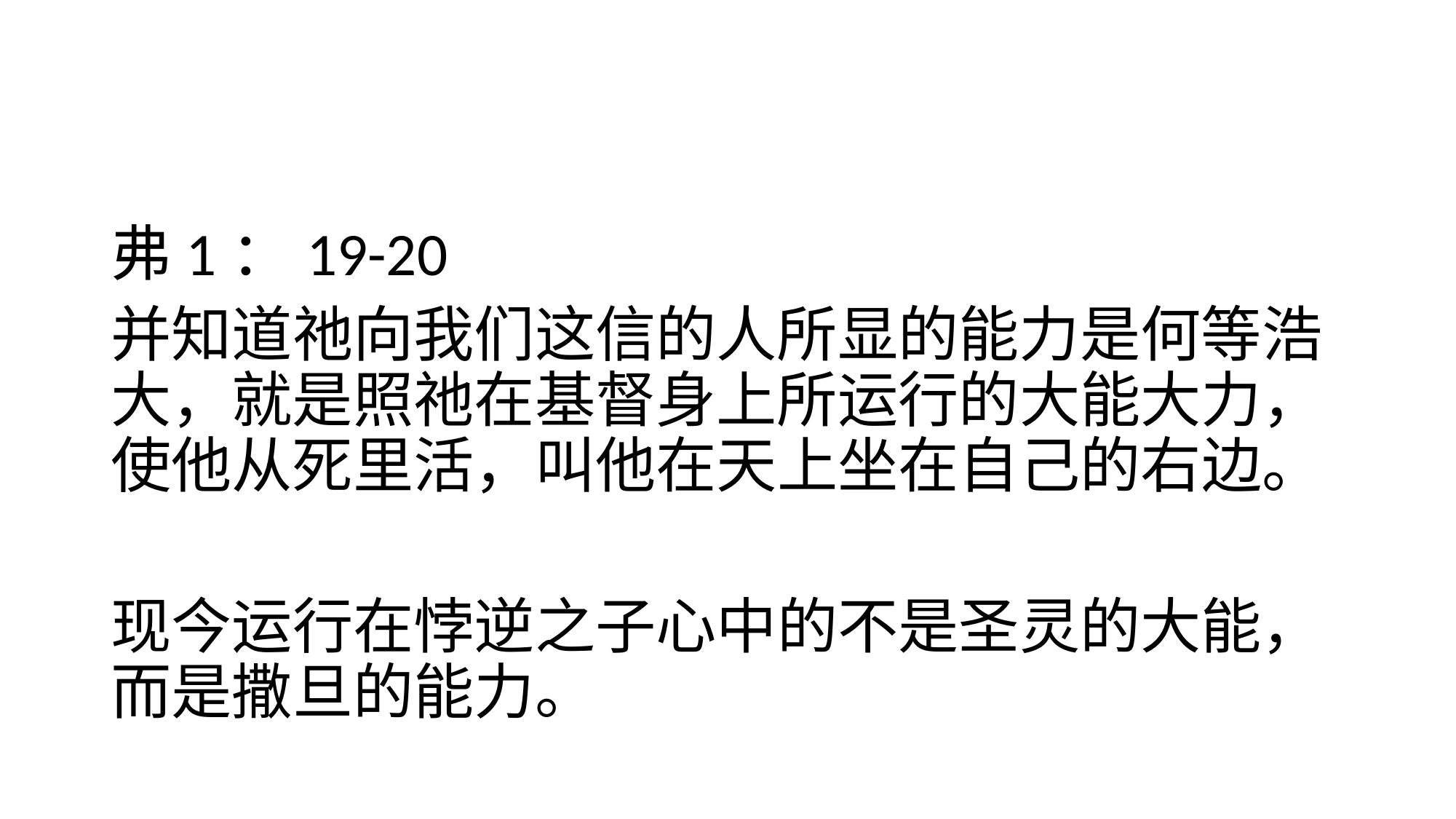

#
弗1：19-20
并知道祂向我们这信的人所显的能力是何等浩大，就是照祂在基督身上所运行的大能大力，使他从死里活，叫他在天上坐在自己的右边。

现今运行在悖逆之子心中的不是圣灵的大能，而是撒旦的能力。